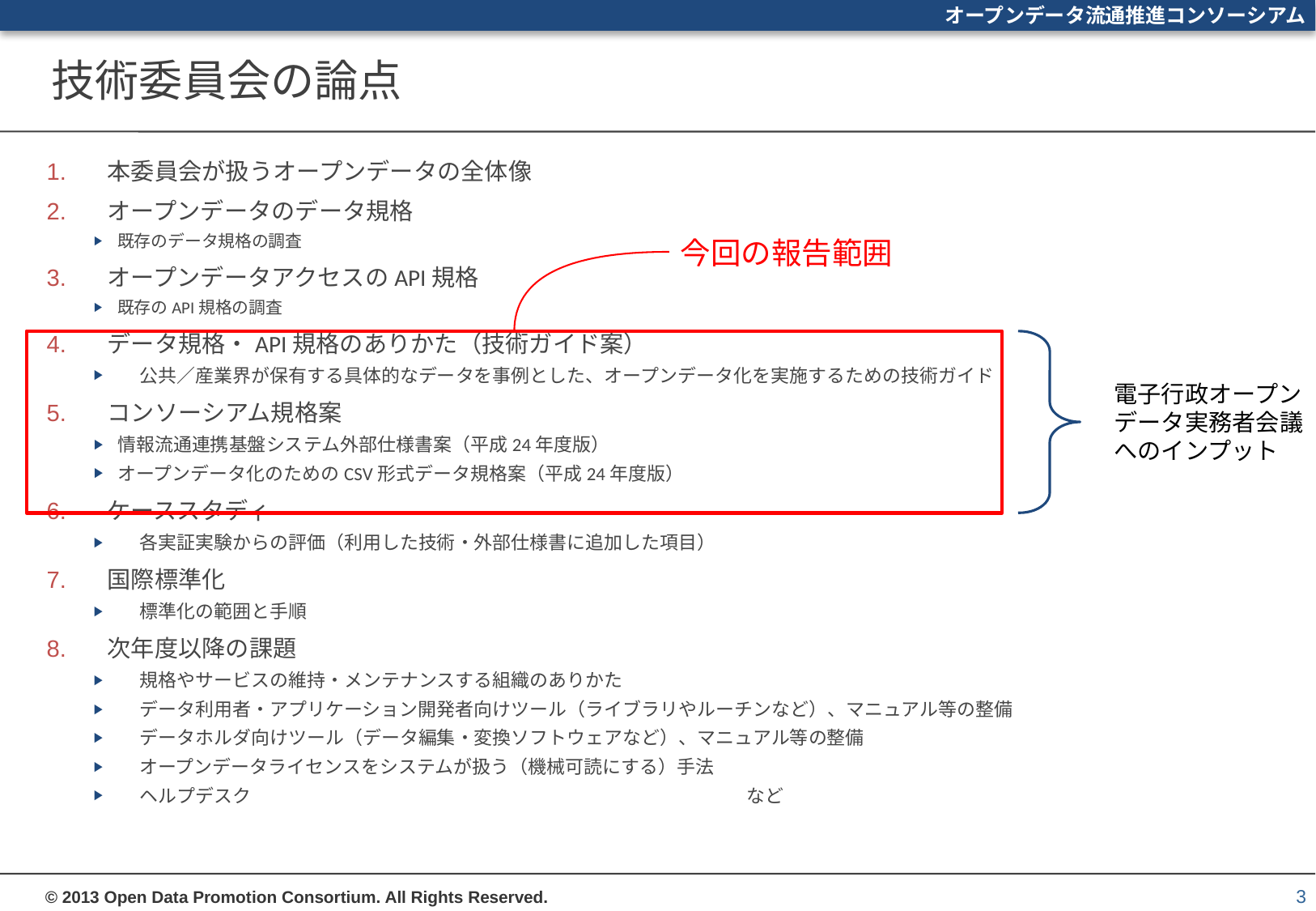

# 技術委員会の論点
本委員会が扱うオープンデータの全体像
オープンデータのデータ規格
既存のデータ規格の調査
オープンデータアクセスのAPI規格
既存のAPI規格の調査
データ規格・API規格のありかた（技術ガイド案）
公共／産業界が保有する具体的なデータを事例とした、オープンデータ化を実施するための技術ガイド
コンソーシアム規格案
情報流通連携基盤システム外部仕様書案（平成24年度版）
オープンデータ化のためのCSV形式データ規格案（平成24年度版）
ケーススタディ
各実証実験からの評価（利用した技術・外部仕様書に追加した項目）
国際標準化
標準化の範囲と手順
次年度以降の課題
規格やサービスの維持・メンテナンスする組織のありかた
データ利用者・アプリケーション開発者向けツール（ライブラリやルーチンなど）、マニュアル等の整備
データホルダ向けツール（データ編集・変換ソフトウェアなど）、マニュアル等の整備
オープンデータライセンスをシステムが扱う（機械可読にする）手法
ヘルプデスク					など

今回の報告範囲

電子行政オープン
データ実務者会議
へのインプット
3